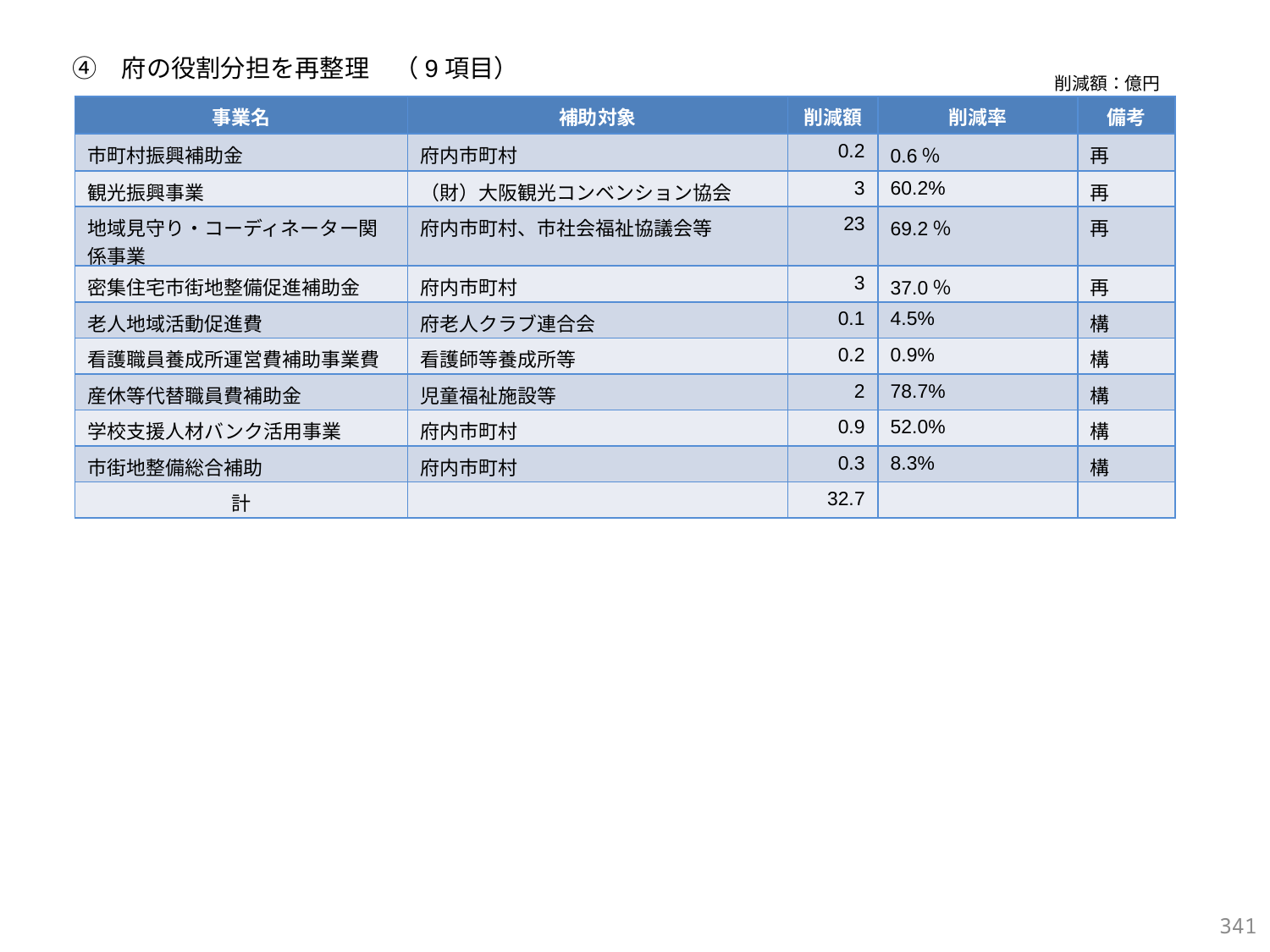

④　府の役割分担を再整理　（9項目）
削減額：億円
| 事業名 | 補助対象 | 削減額 | 削減率 | 備考 |
| --- | --- | --- | --- | --- |
| 市町村振興補助金 | 府内市町村 | 0.2 | 0.6％ | 再 |
| 観光振興事業 | （財）大阪観光コンベンション協会 | 3 | 60.2% | 再 |
| 地域見守り・コーディネーター関係事業 | 府内市町村、市社会福祉協議会等 | 23 | 69.2％ | 再 |
| 密集住宅市街地整備促進補助金 | 府内市町村 | 3 | 37.0％ | 再 |
| 老人地域活動促進費 | 府老人クラブ連合会 | 0.1 | 4.5% | 構 |
| 看護職員養成所運営費補助事業費 | 看護師等養成所等 | 0.2 | 0.9% | 構 |
| 産休等代替職員費補助金 | 児童福祉施設等 | 2 | 78.7% | 構 |
| 学校支援人材バンク活用事業 | 府内市町村 | 0.9 | 52.0% | 構 |
| 市街地整備総合補助 | 府内市町村 | 0.3 | 8.3% | 構 |
| 計 |  | 32.7 |  |  |
341